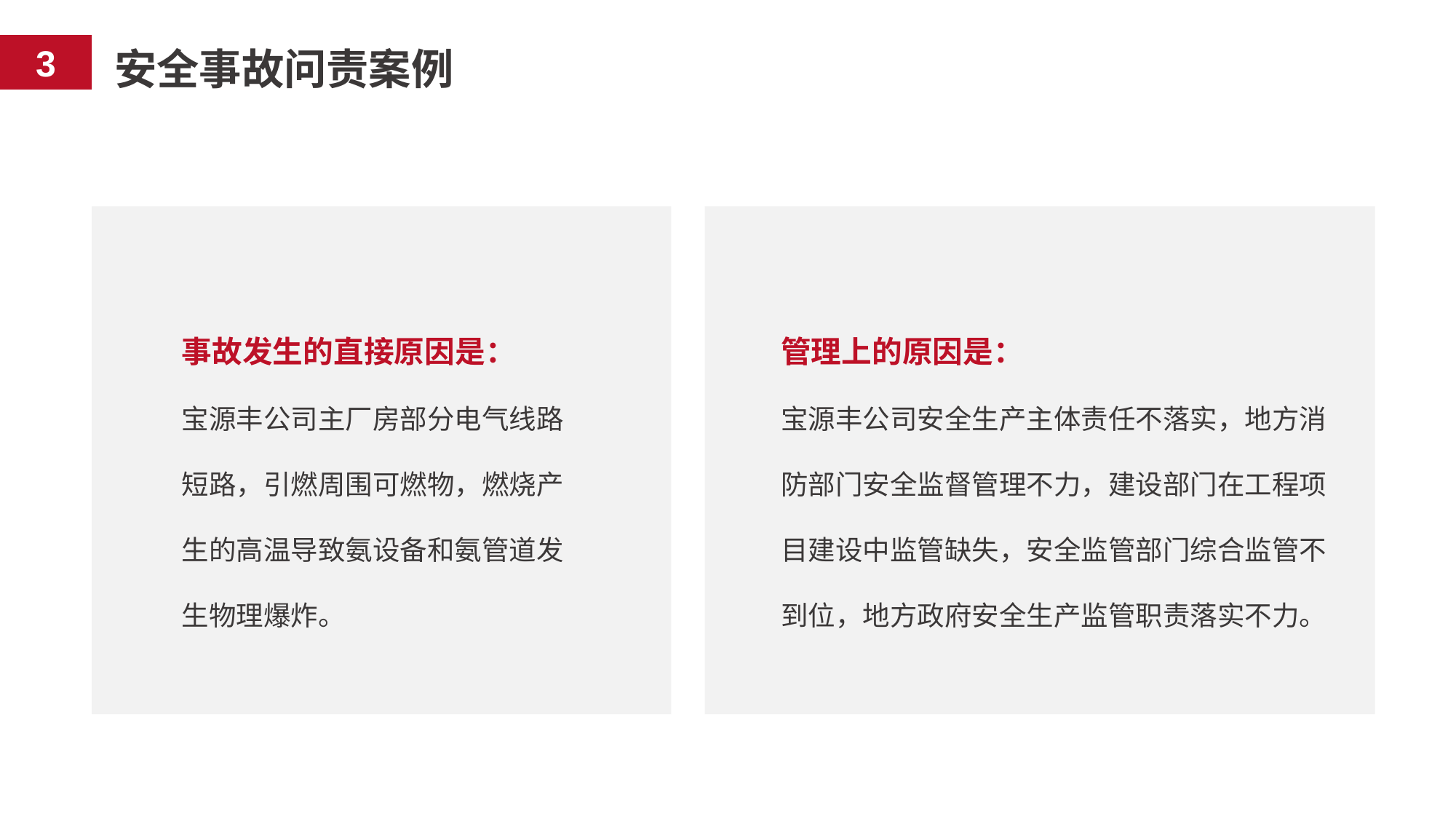

3
安全事故问责案例

事故发生的直接原因是：
宝源丰公司主厂房部分电气线路短路，引燃周围可燃物，燃烧产生的高温导致氨设备和氨管道发生物理爆炸。
管理上的原因是：
宝源丰公司安全生产主体责任不落实，地方消防部门安全监督管理不力，建设部门在工程项目建设中监管缺失，安全监管部门综合监管不到位，地方政府安全生产监管职责落实不力。